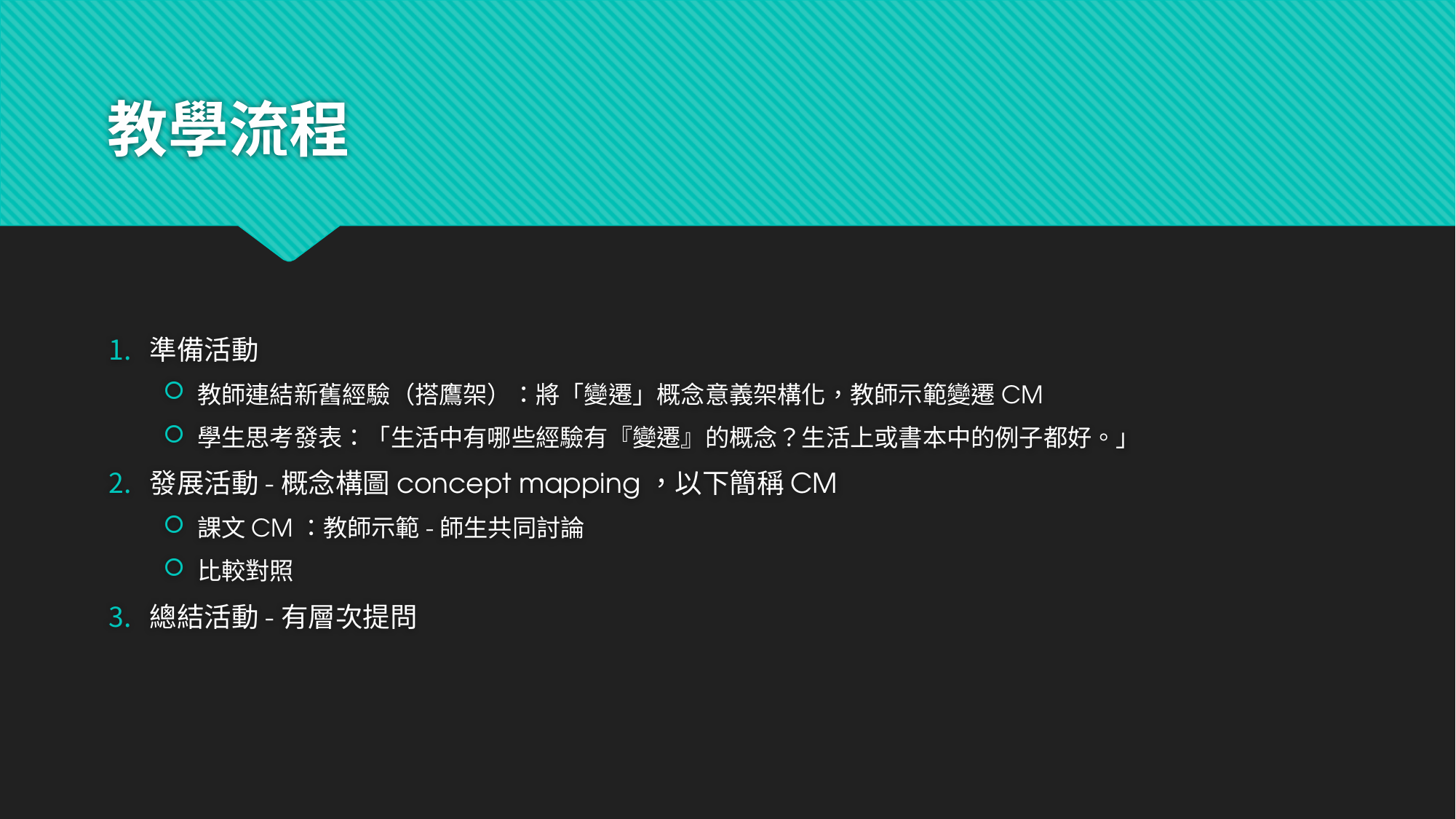

# 教學流程
準備活動
教師連結新舊經驗（搭鷹架）：將「變遷」概念意義架構化，教師示範變遷CM
學生思考發表：「生活中有哪些經驗有『變遷』的概念？生活上或書本中的例子都好。」
發展活動-概念構圖concept mapping，以下簡稱CM
課文CM：教師示範-師生共同討論
比較對照
總結活動-有層次提問